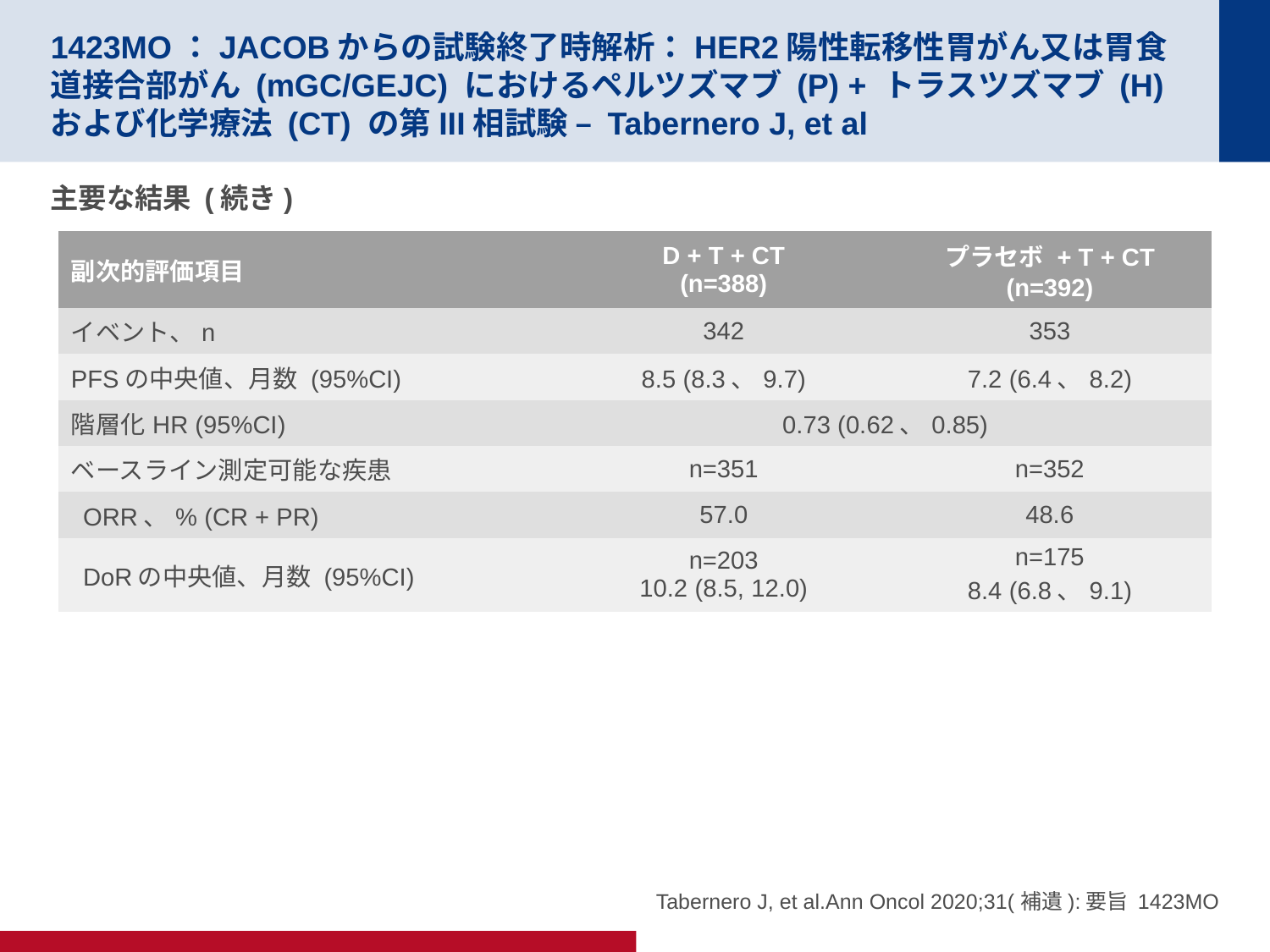

# 1423MO：JACOBからの試験終了時解析：HER2陽性転移性胃がん又は胃食道接合部がん (mGC/GEJC) におけるペルツズマブ (P) + トラスツズマブ (H) および化学療法 (CT) の第III相試験 – Tabernero J, et al
主要な結果 (続き)
| 副次的評価項目 | D + T + CT (n=388) | プラセボ + T + CT (n=392) |
| --- | --- | --- |
| イベント、n | 342 | 353 |
| PFSの中央値、月数 (95%CI) | 8.5 (8.3、9.7) | 7.2 (6.4、8.2) |
| 階層化HR (95%CI) | 0.73 (0.62、0.85) |  |
| ベースライン測定可能な疾患 | n=351 | n=352 |
| ORR、% (CR + PR) | 57.0 | 48.6 |
| DoRの中央値、月数 (95%CI) | n=203 10.2 (8.5, 12.0) | n=175 8.4 (6.8、9.1) |
Tabernero J, et al.Ann Oncol 2020;31(補遺):要旨 1423MO